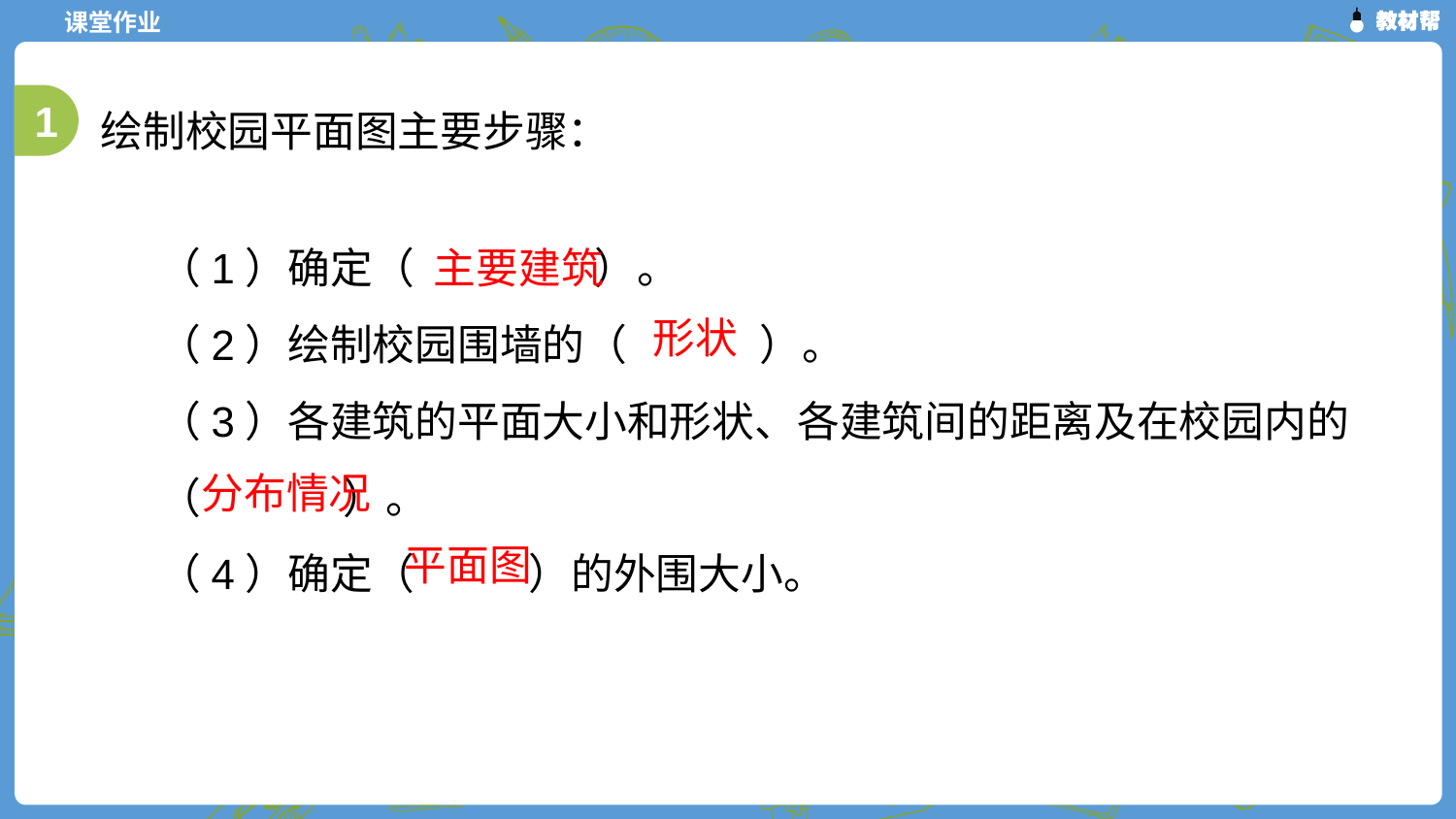

绘制校园平面图主要步骤：
1
主要建筑
（1）确定（                   ）。
（2）绘制校园围墙的（              ）。
（3）各建筑的平面大小和形状、各建筑间的距离及在校园内的（               ）。
（4）确定（            ）的外围大小。
形状
分布情况
平面图